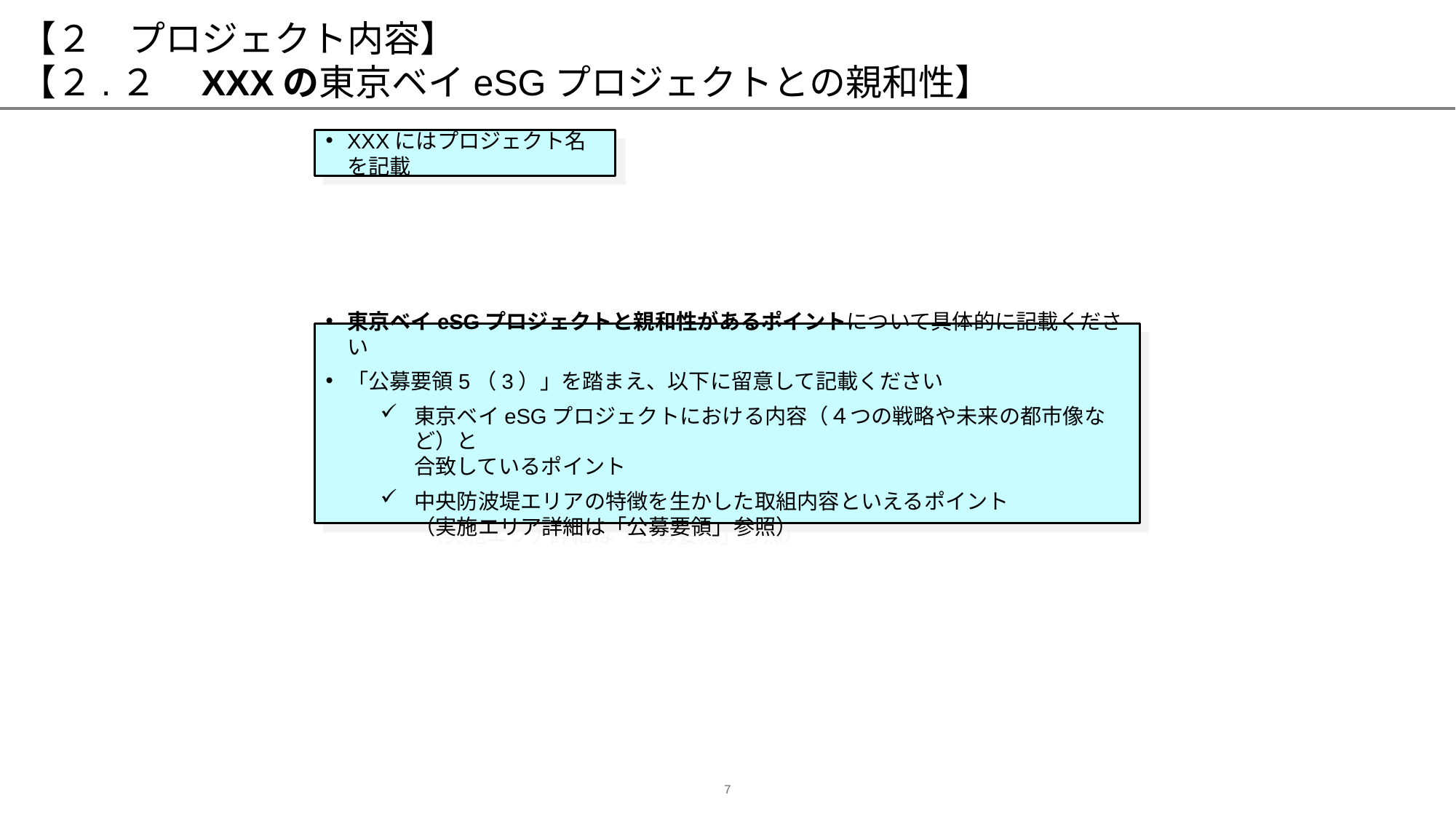

# 【２　プロジェクト内容】 【２.２　XXXの東京ベイeSGプロジェクトとの親和性】

XXXにはプロジェクト名を記載
東京ベイeSGプロジェクトと親和性があるポイントについて具体的に記載ください
「公募要領5（3）」を踏まえ、以下に留意して記載ください
東京ベイeSGプロジェクトにおける内容（４つの戦略や未来の都市像など）と
合致しているポイント
中央防波堤エリアの特徴を生かした取組内容といえるポイント
（実施エリア詳細は「公募要領」参照）